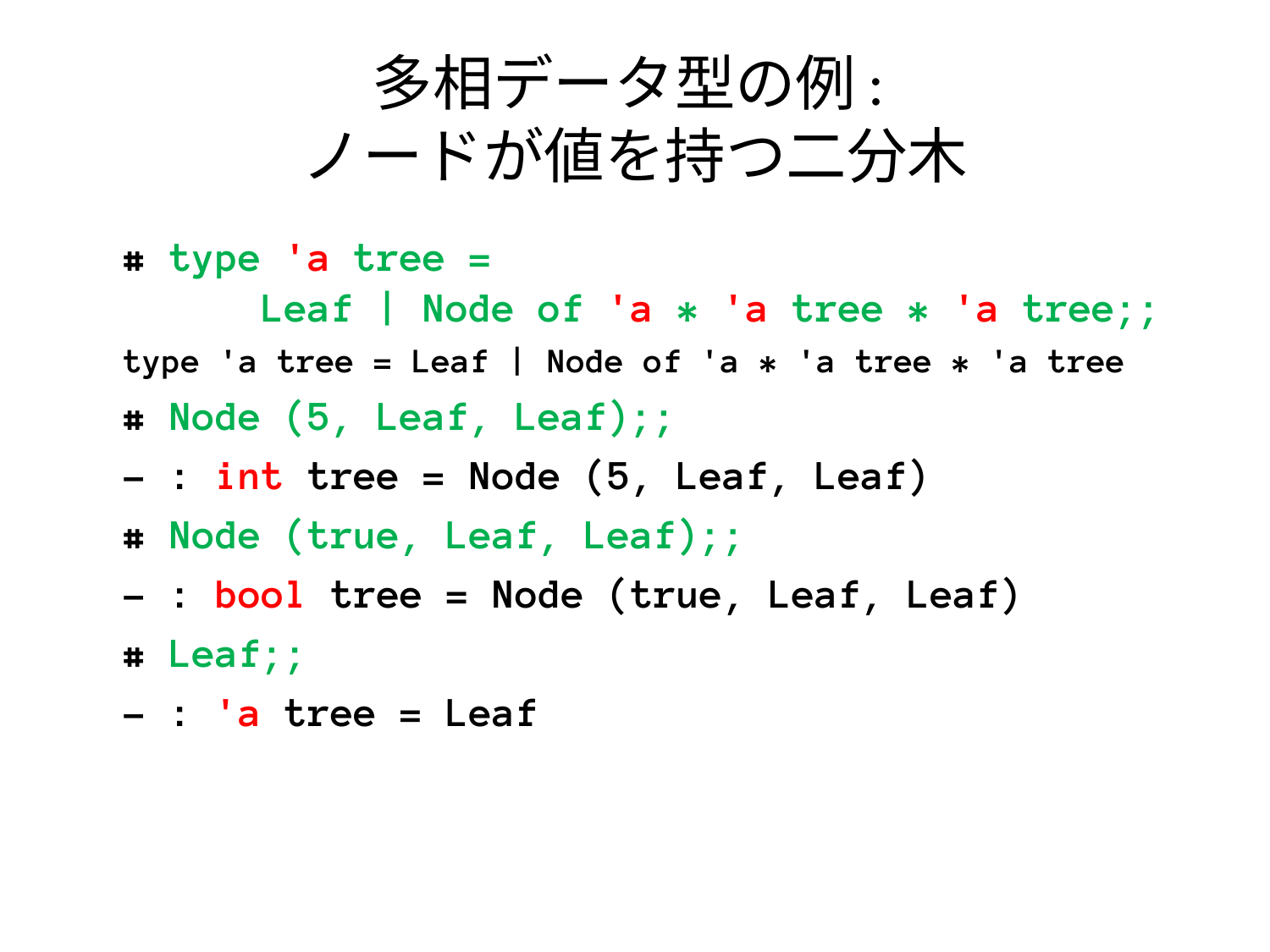

# 多相データ型の例: ノードが値を持つ二分木
# type 'a tree = Leaf | Node of 'a * 'a tree * 'a tree;;
type 'a tree = Leaf | Node of 'a * 'a tree * 'a tree
# Node (5, Leaf, Leaf);;
- : int tree = Node (5, Leaf, Leaf)
# Node (true, Leaf, Leaf);;
- : bool tree = Node (true, Leaf, Leaf)
# Leaf;;
- : 'a tree = Leaf